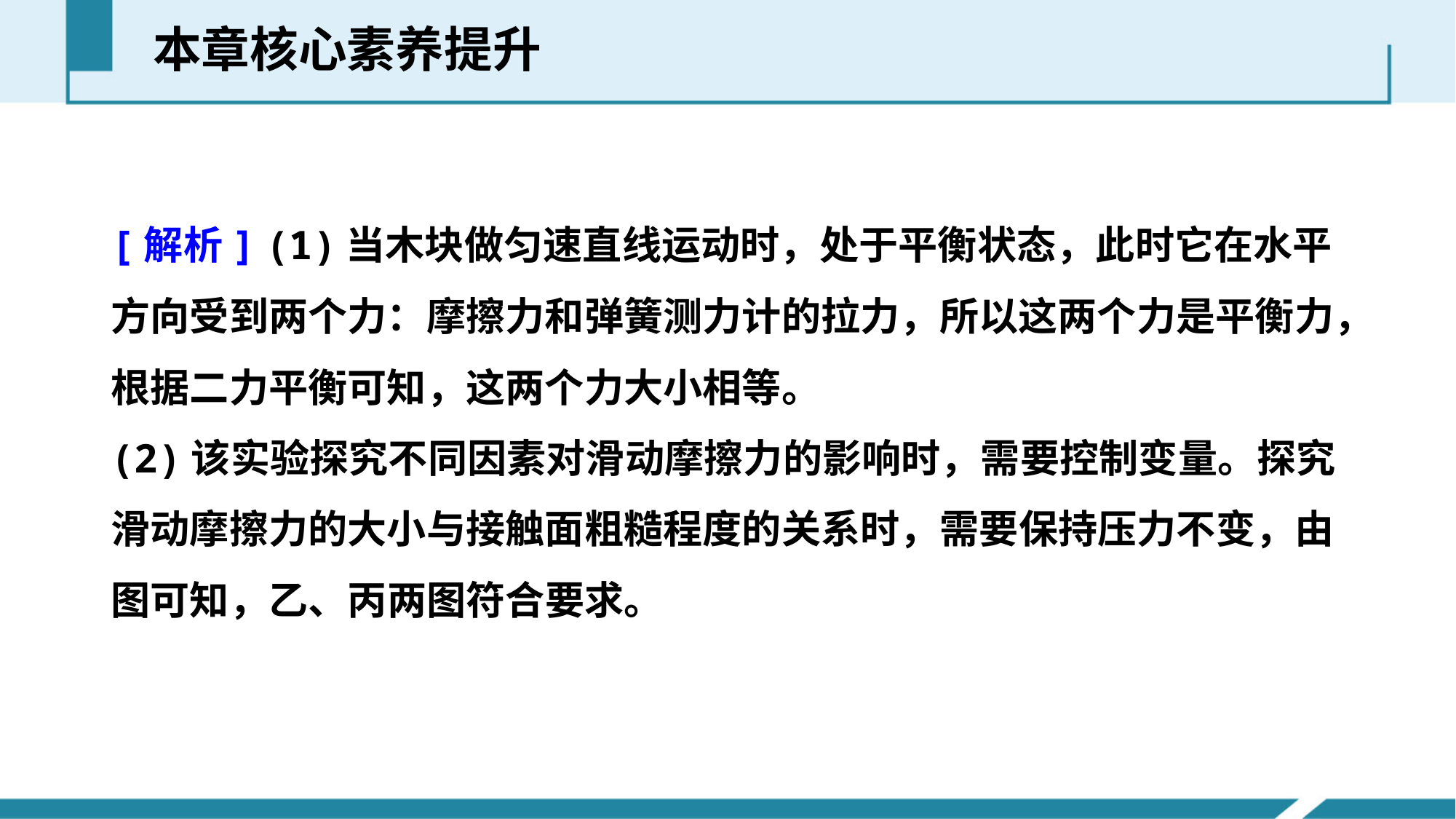

本章核心素养提升
[解析] (1)当木块做匀速直线运动时，处于平衡状态，此时它在水平方向受到两个力：摩擦力和弹簧测力计的拉力，所以这两个力是平衡力，根据二力平衡可知，这两个力大小相等。
(2)该实验探究不同因素对滑动摩擦力的影响时，需要控制变量。探究滑动摩擦力的大小与接触面粗糙程度的关系时，需要保持压力不变，由图可知，乙、丙两图符合要求。